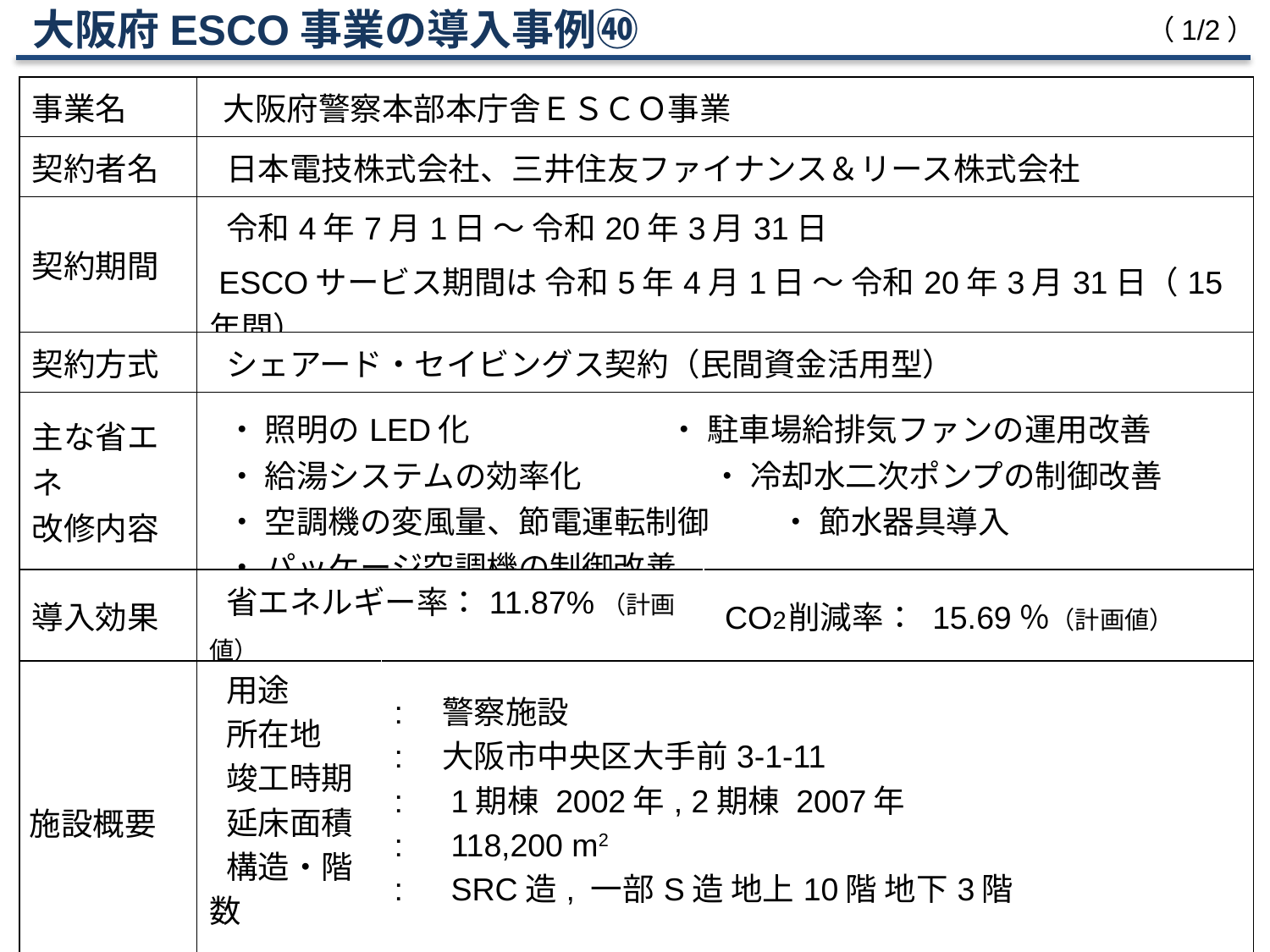

大阪府ESCO事業の導入事例㊵
（1/2）
| 事業名 | 大阪府警察本部本庁舎ＥＳＣＯ事業 |  |  |
| --- | --- | --- | --- |
| 契約者名 | 日本電技株式会社、三井住友ファイナンス＆リース株式会社 |  |  |
| 契約期間 | 令和4年7月1日 ～ 令和20年3月31日  ESCOサービス期間は 令和5年4月1日 ～ 令和20年3月31日（15年間） |  |  |
| 契約方式 | シェアード・セイビングス契約（民間資金活用型） |  |  |
| 主な省エネ 改修内容 | ・ 照明のLED化 ・ 駐車場給排気ファンの運用改善  ・ 給湯システムの効率化 ・ 冷却水二次ポンプの制御改善  ・ 空調機の変風量、節電運転制御　　 ・ 節水器具導入 ・ パッケージ空調機の制御改善 |  |  |
| 導入効果 | 省エネルギー率：11.87%（計画値） |  | CO2 削減率 ： 15.69％（計画値） |
| 施設概要 | 用途 所在地 竣工時期 延床面積 構造・階数 | :　警察施設 :　大阪市中央区大手前3-1-11 :　1期棟 2002年, 2期棟 2007年 :　118,200 m2 :　SRC造, 一部S造 地上10階 地下3階 |  |